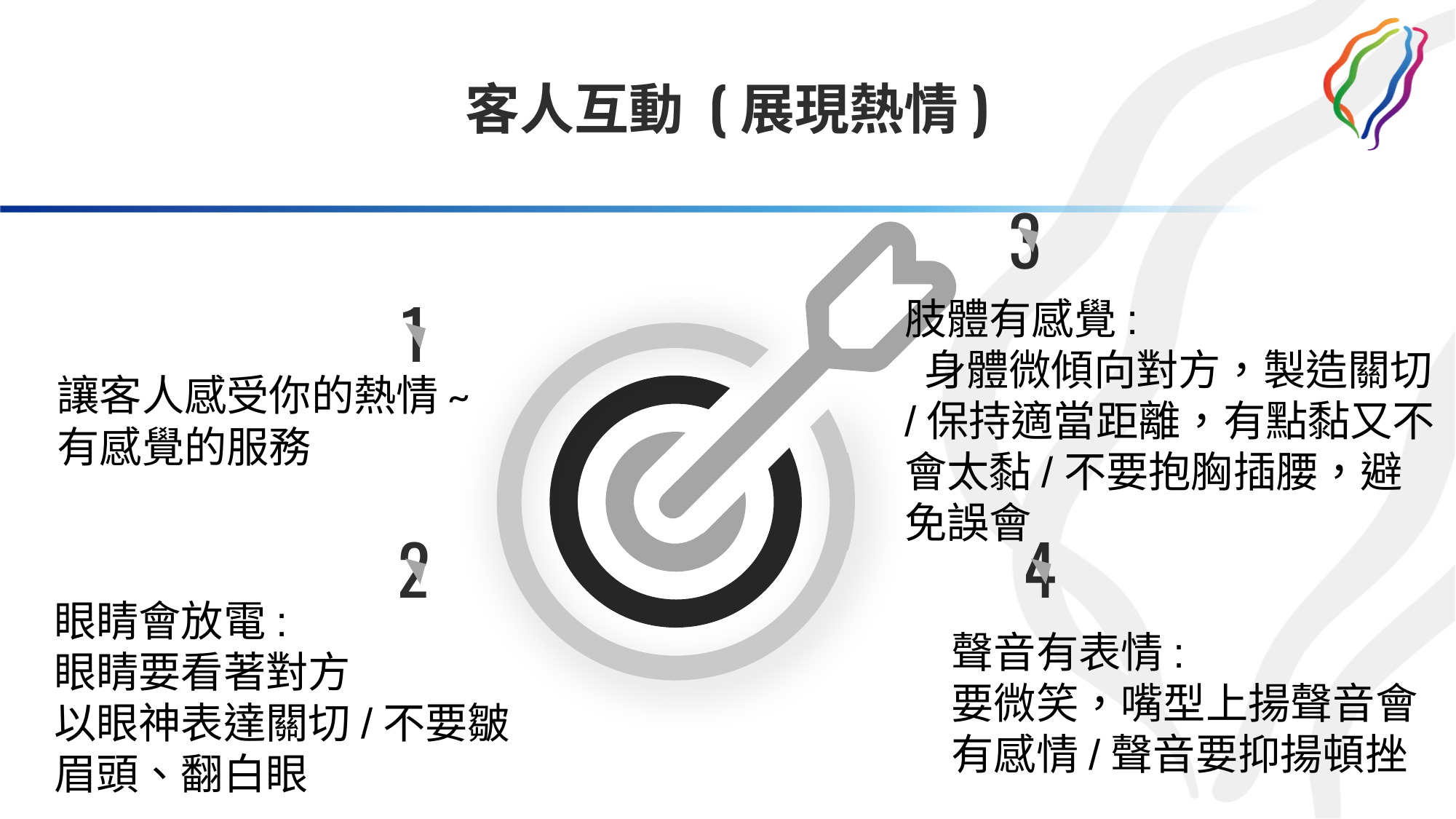

客人互動 (展現熱情)
3

肢體有感覺:
 身體微傾向對方，製造關切/保持適當距離，有點黏又不會太黏/不要抱胸插腰，避免誤會
1

讓客人感受你的熱情~
有感覺的服務
2
4

眼睛會放電:
眼睛要看著對方
以眼神表達關切/不要皺眉頭、翻白眼
聲音有表情:
要微笑，嘴型上揚聲音會有感情/聲音要抑揚頓挫